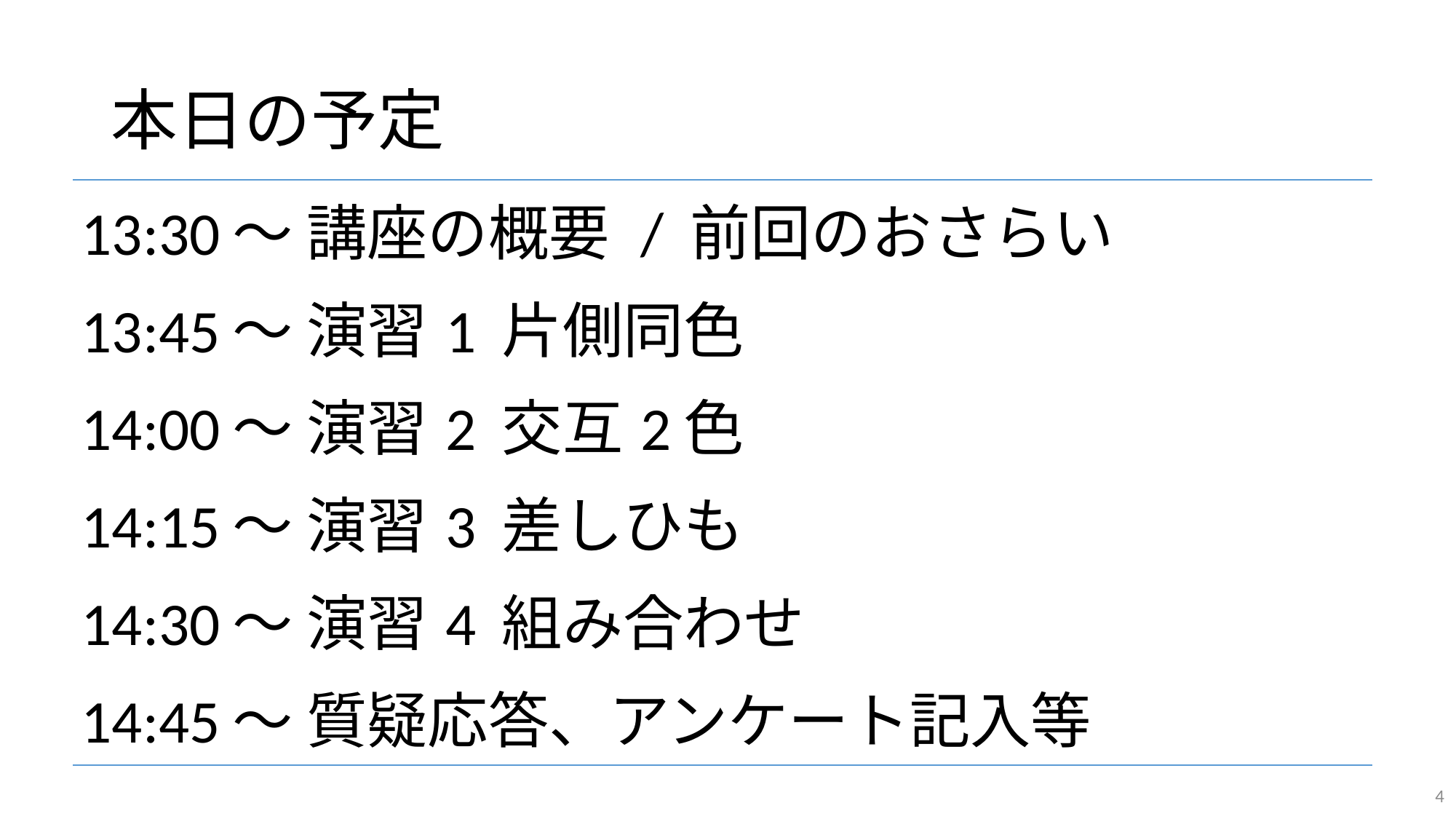

# 本日の予定
| 13:30～ 講座の概要 / 前回のおさらい |
| --- |
| 13:45～ 演習1 片側同色 |
| 14:00～ 演習2 交互2色 |
| 14:15～ 演習3 差しひも |
| 14:30～ 演習4 組み合わせ |
| 14:45～ 質疑応答、アンケート記入等 |
4